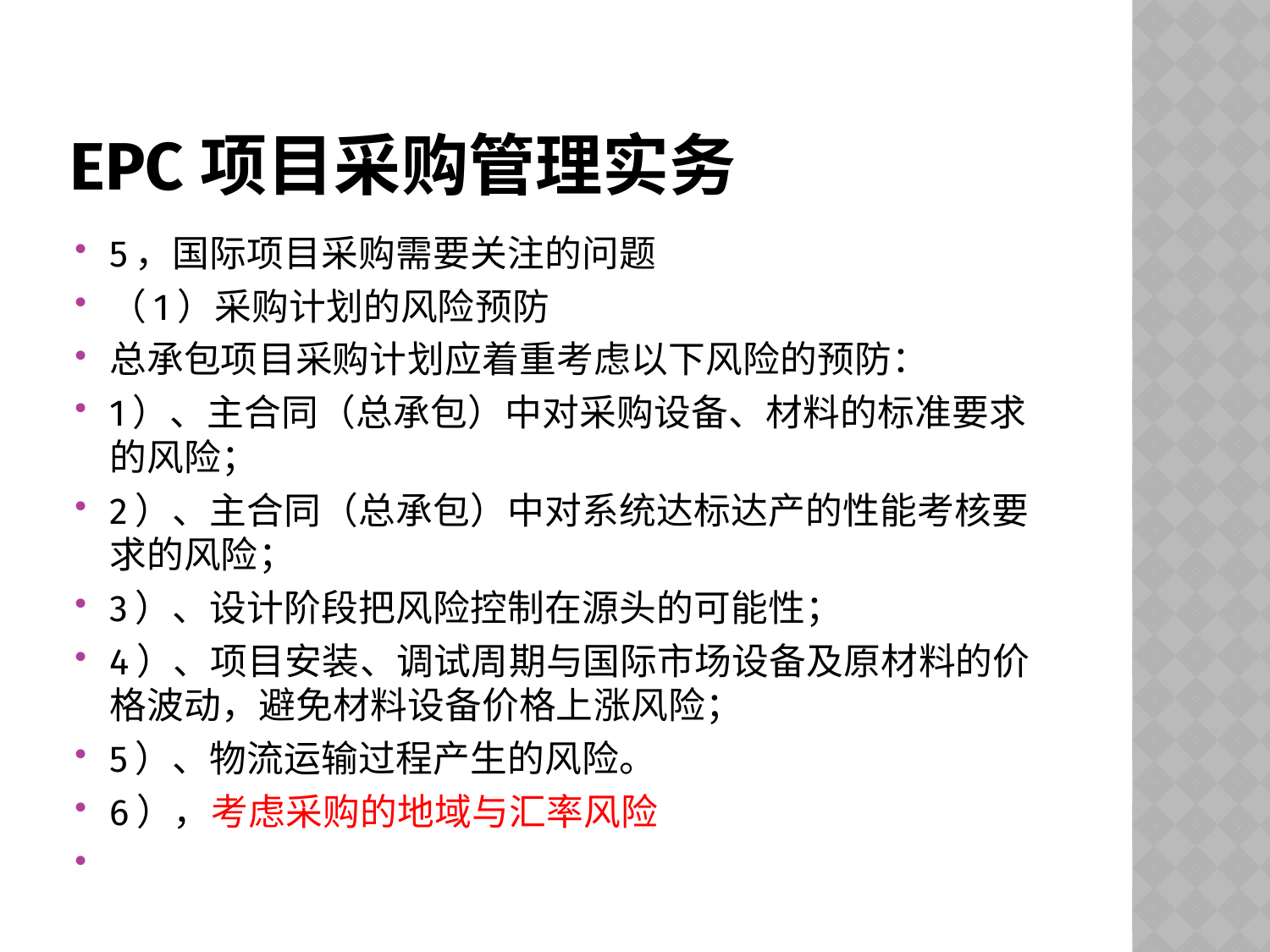

# EPC项目采购管理实务
5，国际项目采购需要关注的问题
（1）采购计划的风险预防
总承包项目采购计划应着重考虑以下风险的预防：
1）、主合同（总承包）中对采购设备、材料的标准要求的风险；
2）、主合同（总承包）中对系统达标达产的性能考核要求的风险；
3）、设计阶段把风险控制在源头的可能性；
4）、项目安装、调试周期与国际市场设备及原材料的价格波动，避免材料设备价格上涨风险；
5）、物流运输过程产生的风险。
6），考虑采购的地域与汇率风险